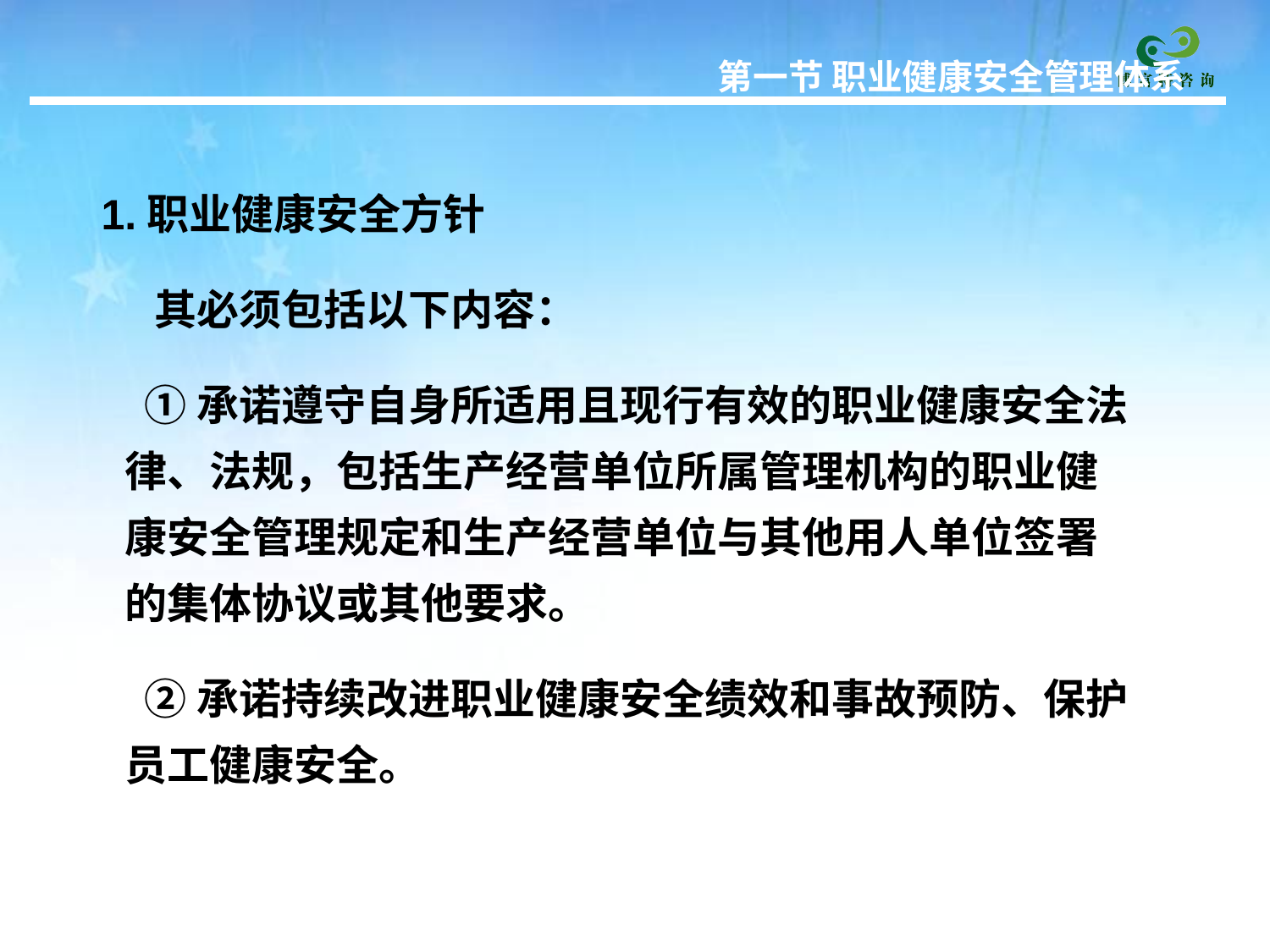

第一节 职业健康安全管理体系
  1.职业健康安全方针
       其必须包括以下内容：
       ①承诺遵守自身所适用且现行有效的职业健康安全法律、法规，包括生产经营单位所属管理机构的职业健康安全管理规定和生产经营单位与其他用人单位签署的集体协议或其他要求。
       ②承诺持续改进职业健康安全绩效和事故预防、保护员工健康安全。